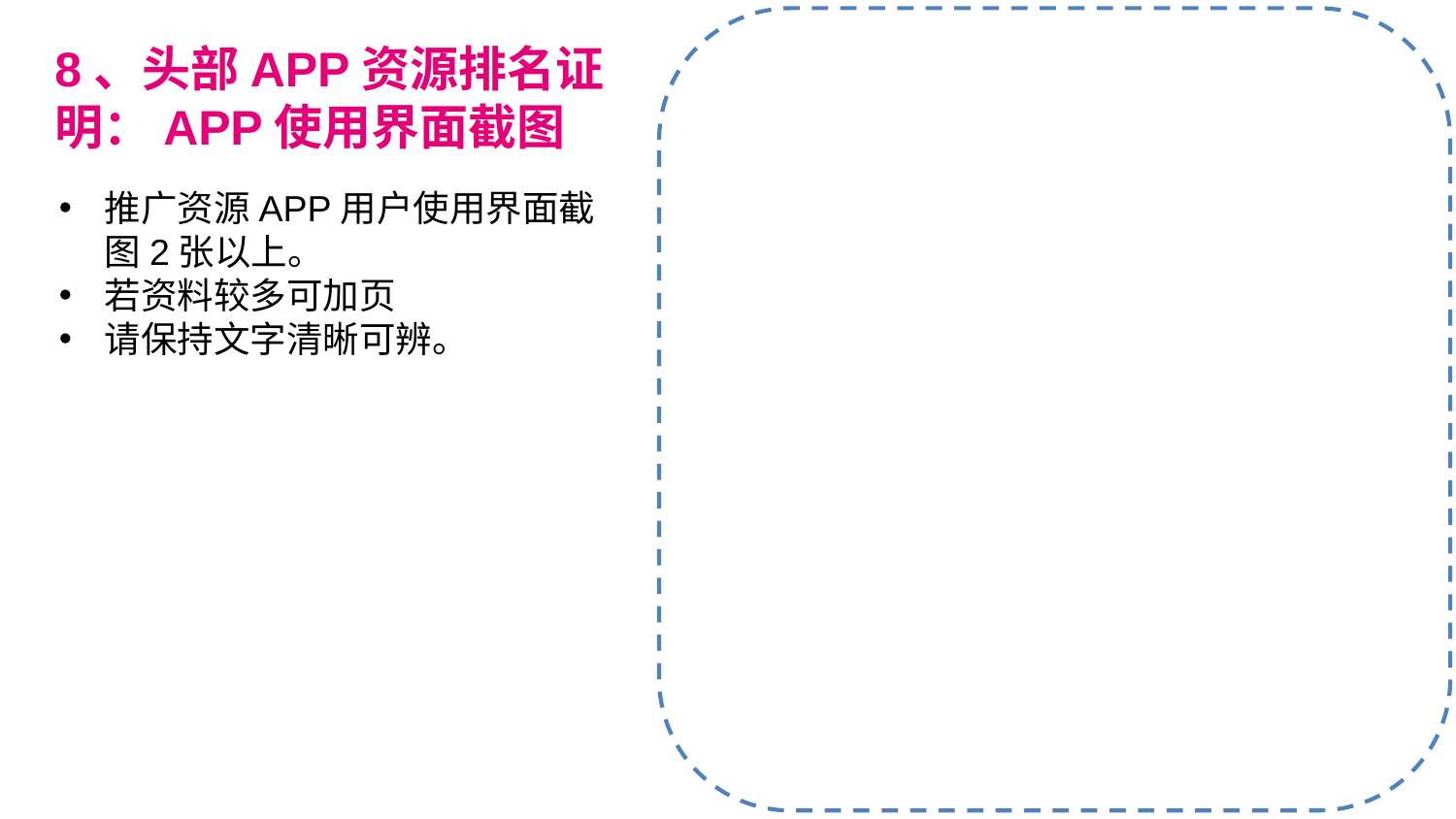

8、头部APP资源排名证明：APP使用界面截图

推广资源APP用户使用界面截图2张以上。
若资料较多可加页
请保持文字清晰可辨。